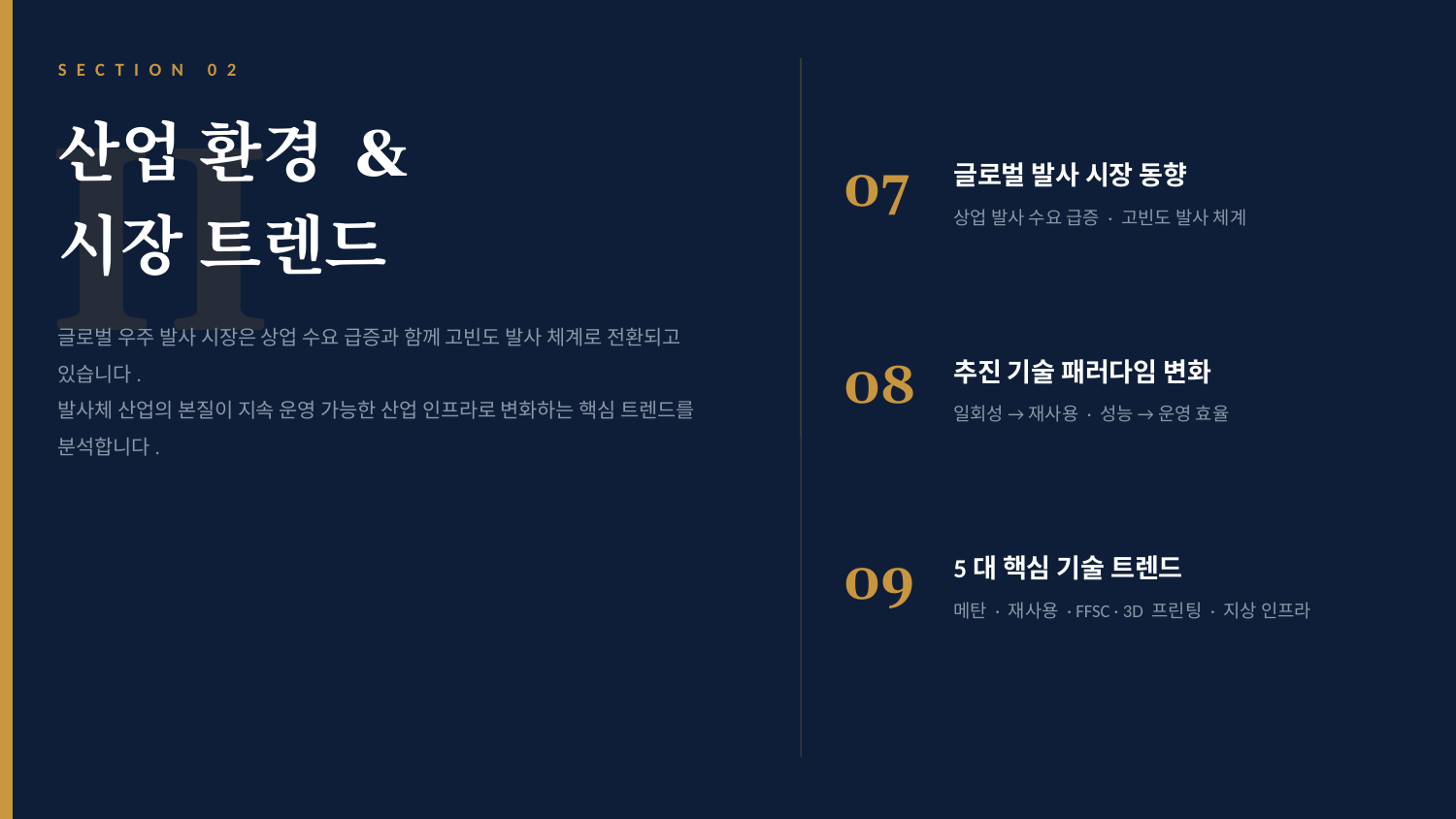

II
SECTION 02

산업 환경 &
시장 트렌드
07
글로벌 발사 시장 동향
상업 발사 수요 급증 · 고빈도 발사 체계
글로벌 우주 발사 시장은 상업 수요 급증과 함께 고빈도 발사 체계로 전환되고 있습니다.
발사체 산업의 본질이 지속 운영 가능한 산업 인프라로 변화하는 핵심 트렌드를 분석합니다.
08
추진 기술 패러다임 변화
일회성 → 재사용 · 성능 → 운영 효율
09
5대 핵심 기술 트렌드
메탄 · 재사용 · FFSC · 3D 프린팅 · 지상 인프라